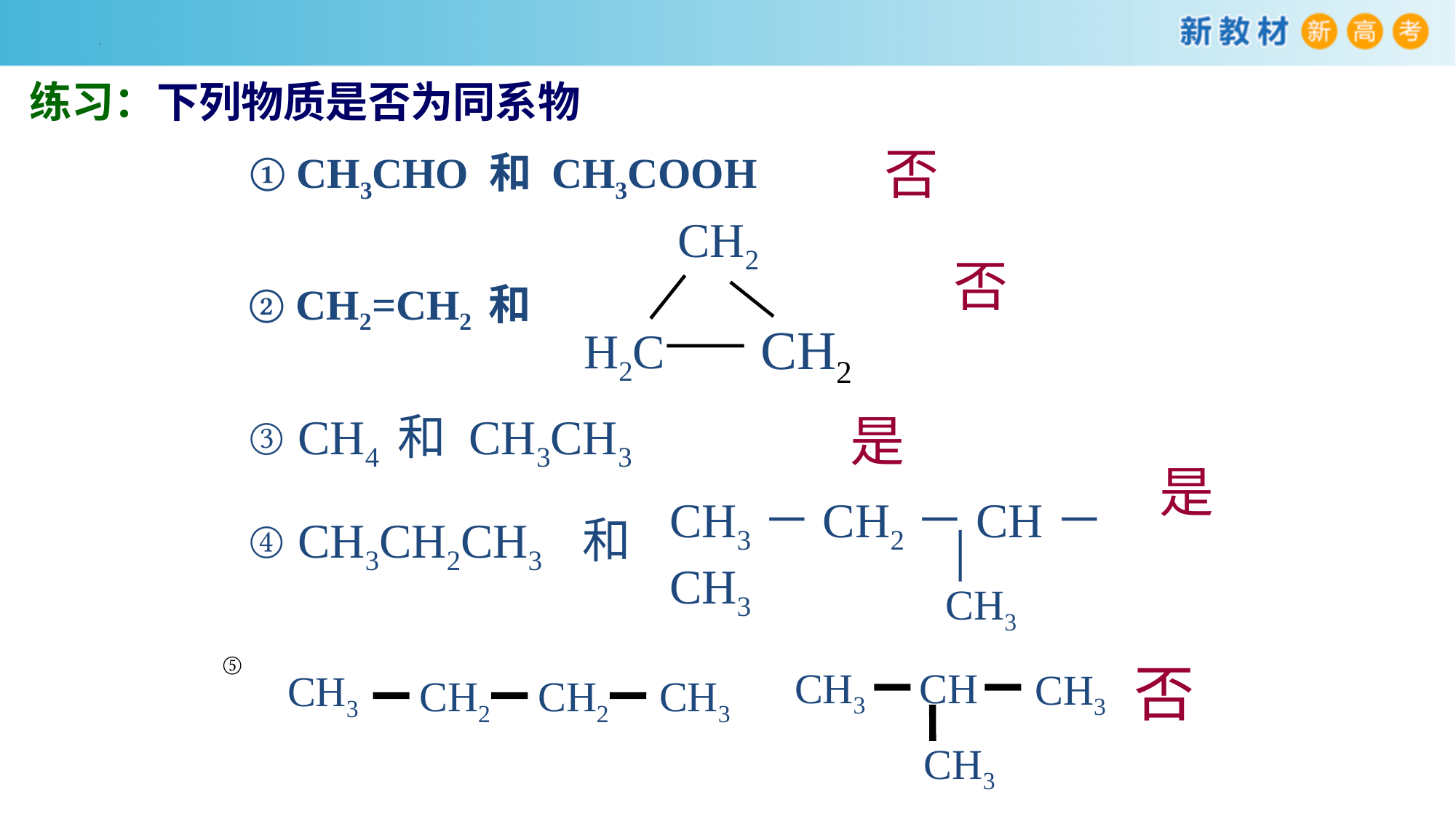

练习：下列物质是否为同系物
否
① CH3CHO 和 CH3COOH
CH2

否
② CH2=CH2 和

CH2
H2C

③ CH4 和 CH3CH3
是
是
CH3－CH2－CH－CH3
④ CH3CH2CH3    和
│
CH3

CH
CH3
CH3

CH3
⑤
否
CH3
CH2
CH2
CH3